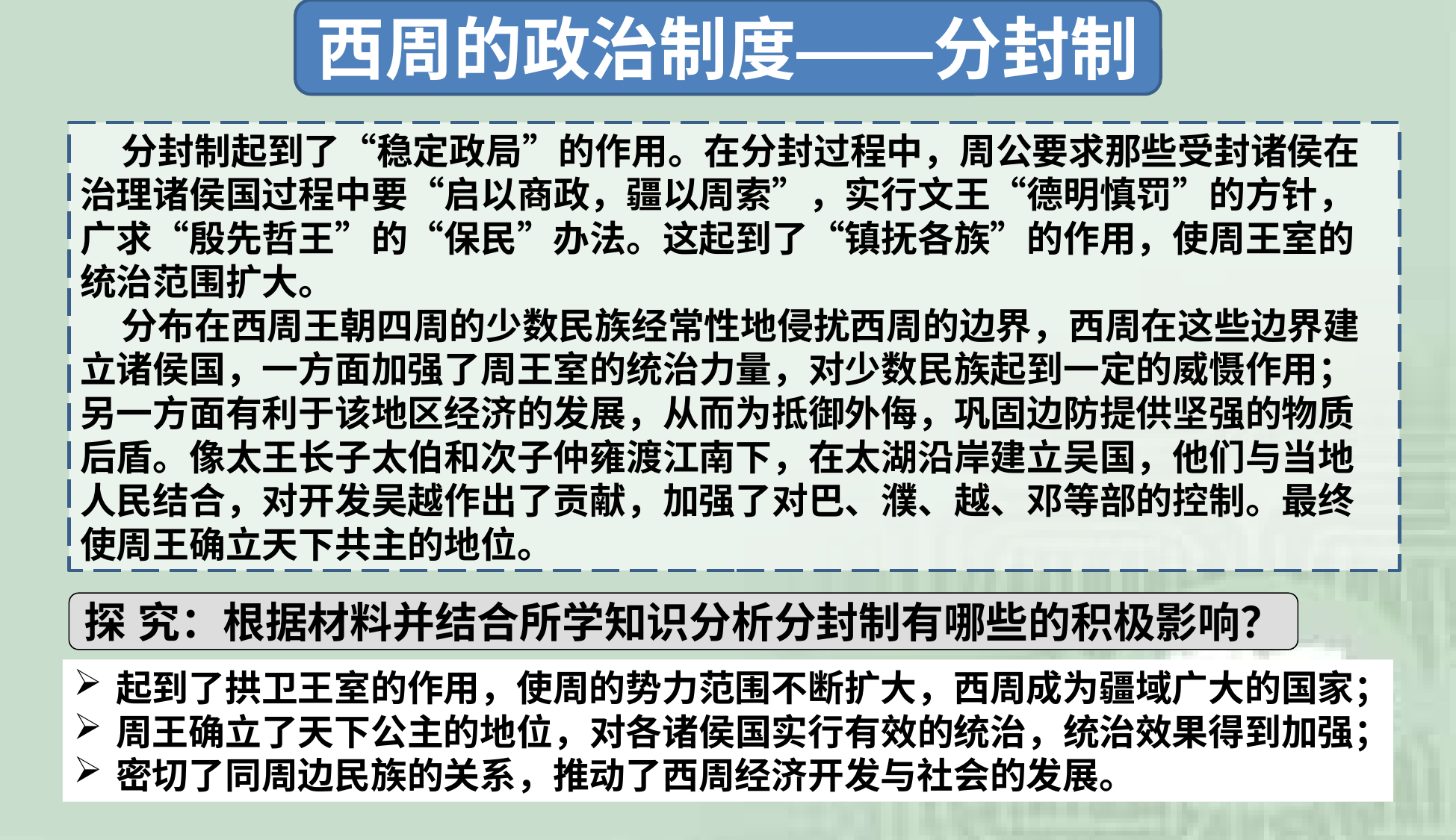

西周的政治制度——分封制
    分封制起到了“稳定政局”的作用。在分封过程中，周公要求那些受封诸侯在治理诸侯国过程中要“启以商政，疆以周索”，实行文王“德明慎罚”的方针，广求“殷先哲王”的“保民”办法。这起到了“镇抚各族”的作用，使周王室的统治范围扩大。
    分布在西周王朝四周的少数民族经常性地侵扰西周的边界，西周在这些边界建立诸侯国，一方面加强了周王室的统治力量，对少数民族起到一定的威慑作用；另一方面有利于该地区经济的发展，从而为抵御外侮，巩固边防提供坚强的物质后盾。像太王长子太伯和次子仲雍渡江南下，在太湖沿岸建立吴国，他们与当地人民结合，对开发吴越作出了贡献，加强了对巴、濮、越、邓等部的控制。最终使周王确立天下共主的地位。
探 究：根据材料并结合所学知识分析分封制有哪些的积极影响？
起到了拱卫王室的作用，使周的势力范围不断扩大，西周成为疆域广大的国家；
周王确立了天下公主的地位，对各诸侯国实行有效的统治，统治效果得到加强；
密切了同周边民族的关系，推动了西周经济开发与社会的发展。